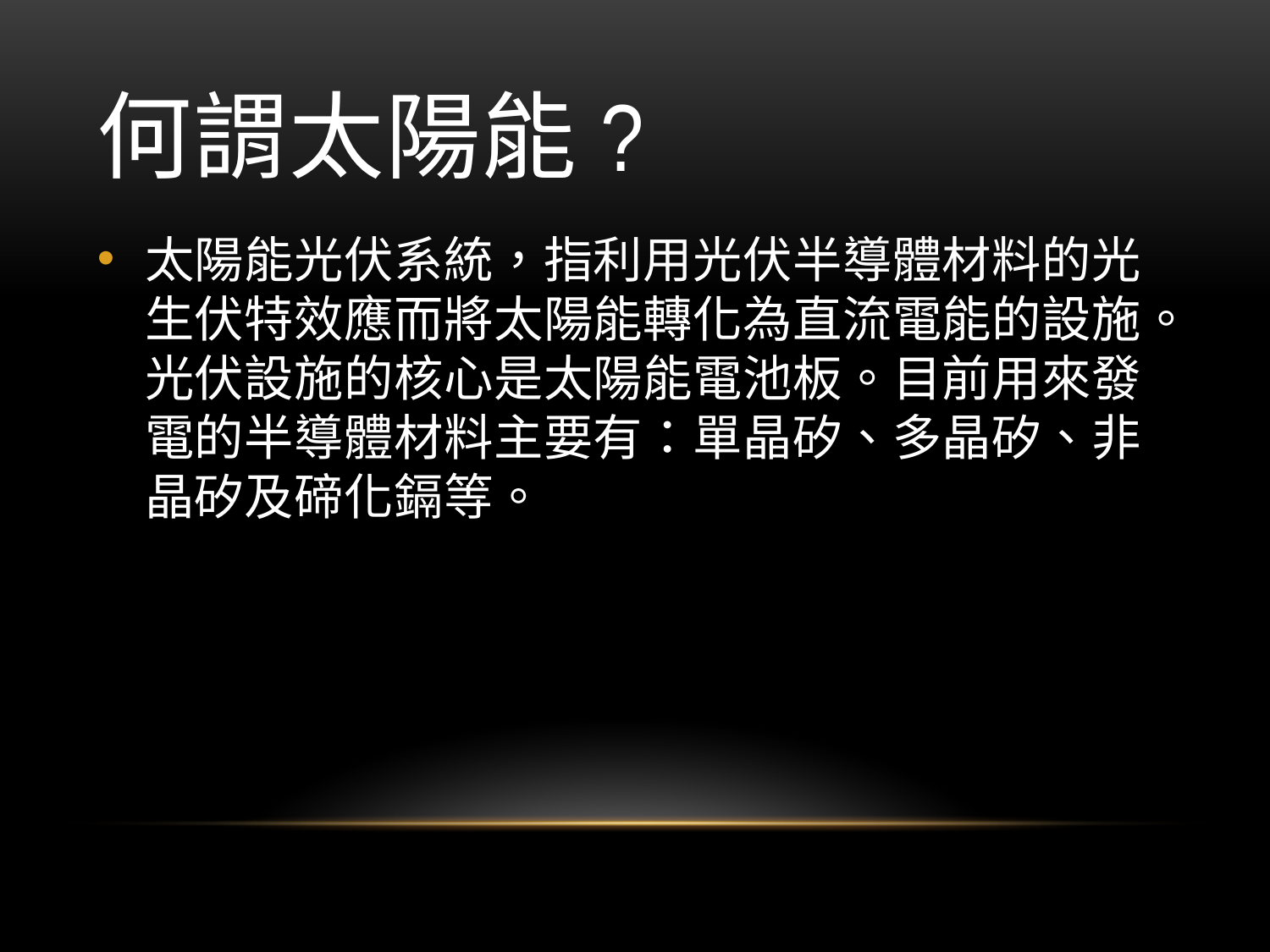

# 何謂太陽能?
太陽能光伏系統，指利用光伏半導體材料的光生伏特效應而將太陽能轉化為直流電能的設施。光伏設施的核心是太陽能電池板。目前用來發電的半導體材料主要有：單晶矽、多晶矽、非晶矽及碲化鎘等。